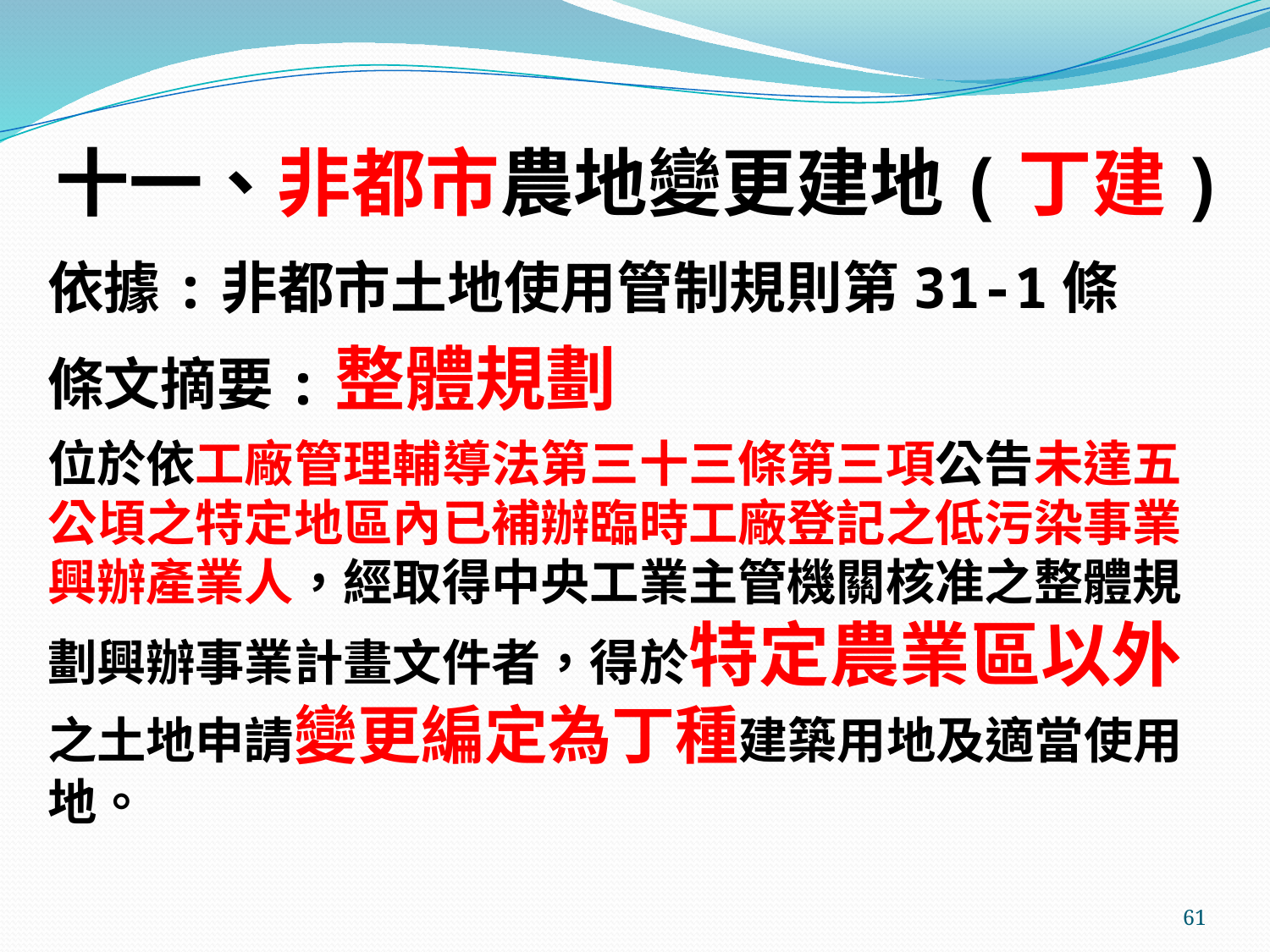

# 十一、非都市農地變更建地(丁建)
依據:非都市土地使用管制規則第31-1條
條文摘要:整體規劃
位於依工廠管理輔導法第三十三條第三項公告未達五公頃之特定地區內已補辦臨時工廠登記之低污染事業興辦產業人，經取得中央工業主管機關核准之整體規劃興辦事業計畫文件者，得於特定農業區以外之土地申請變更編定為丁種建築用地及適當使用地。
61